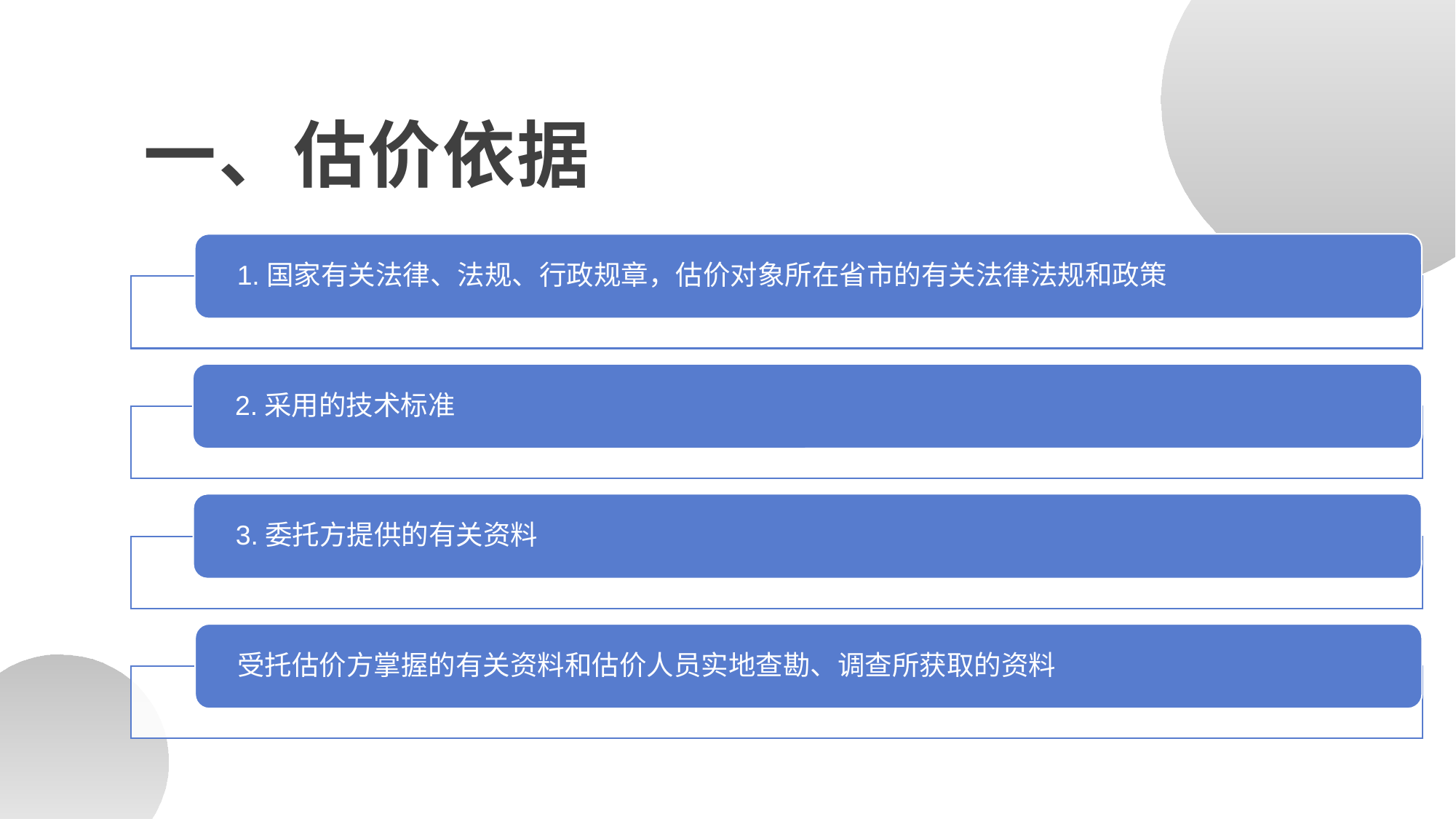

一、估价依据
1.国家有关法律、法规、行政规章，估价对象所在省市的有关法律法规和政策
2.采用的技术标准
3.委托方提供的有关资料
受托估价方掌握的有关资料和估价人员实地查勘、调查所获取的资料